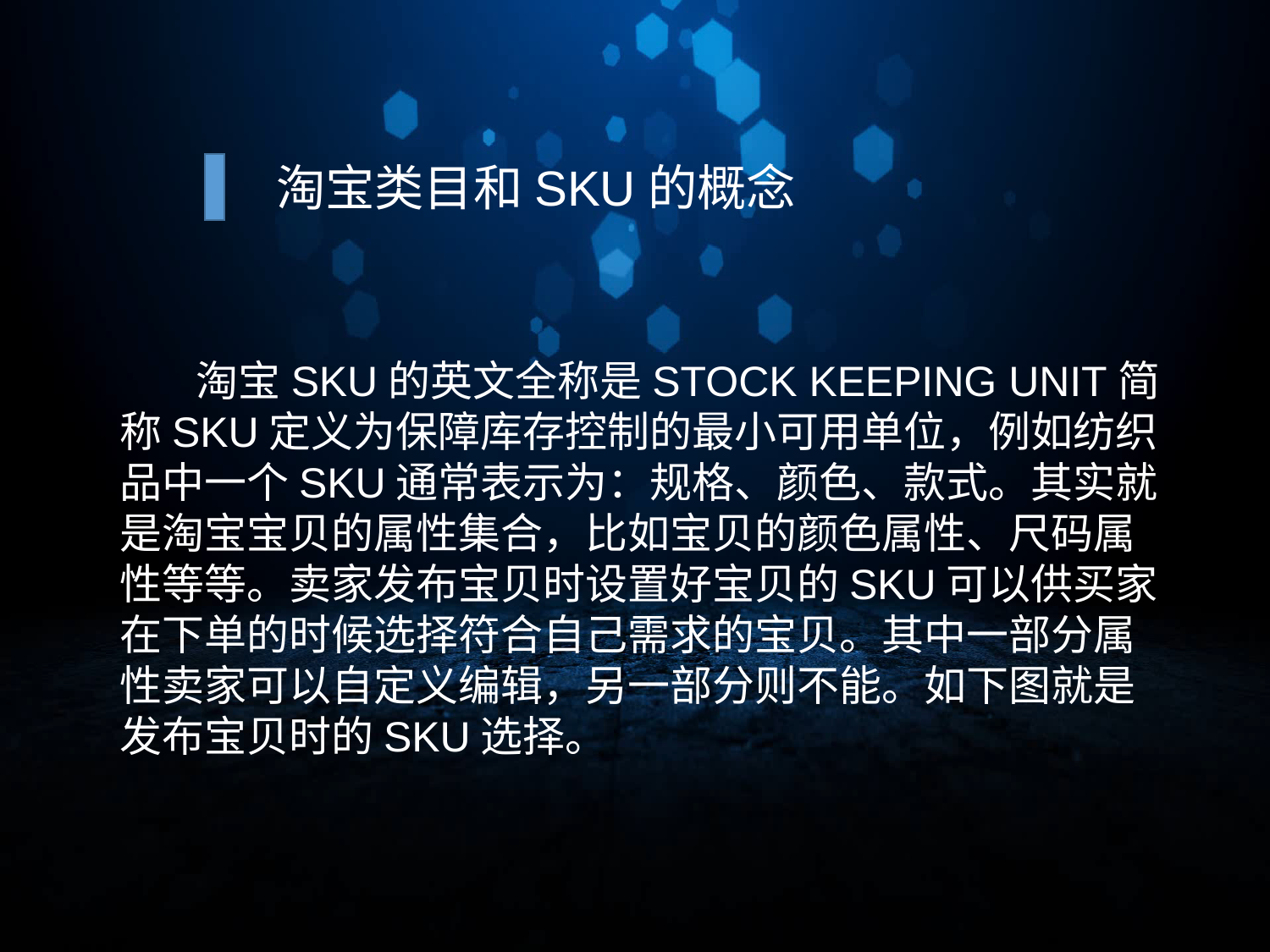

淘宝类目和SKU的概念

       淘宝SKU的英文全称是STOCK KEEPING UNIT简称SKU定义为保障库存控制的最小可用单位，例如纺织品中一个SKU通常表示为：规格、颜色、款式。其实就是淘宝宝贝的属性集合，比如宝贝的颜色属性、尺码属性等等。卖家发布宝贝时设置好宝贝的SKU可以供买家在下单的时候选择符合自己需求的宝贝。其中一部分属性卖家可以自定义编辑，另一部分则不能。如下图就是发布宝贝时的SKU选择。